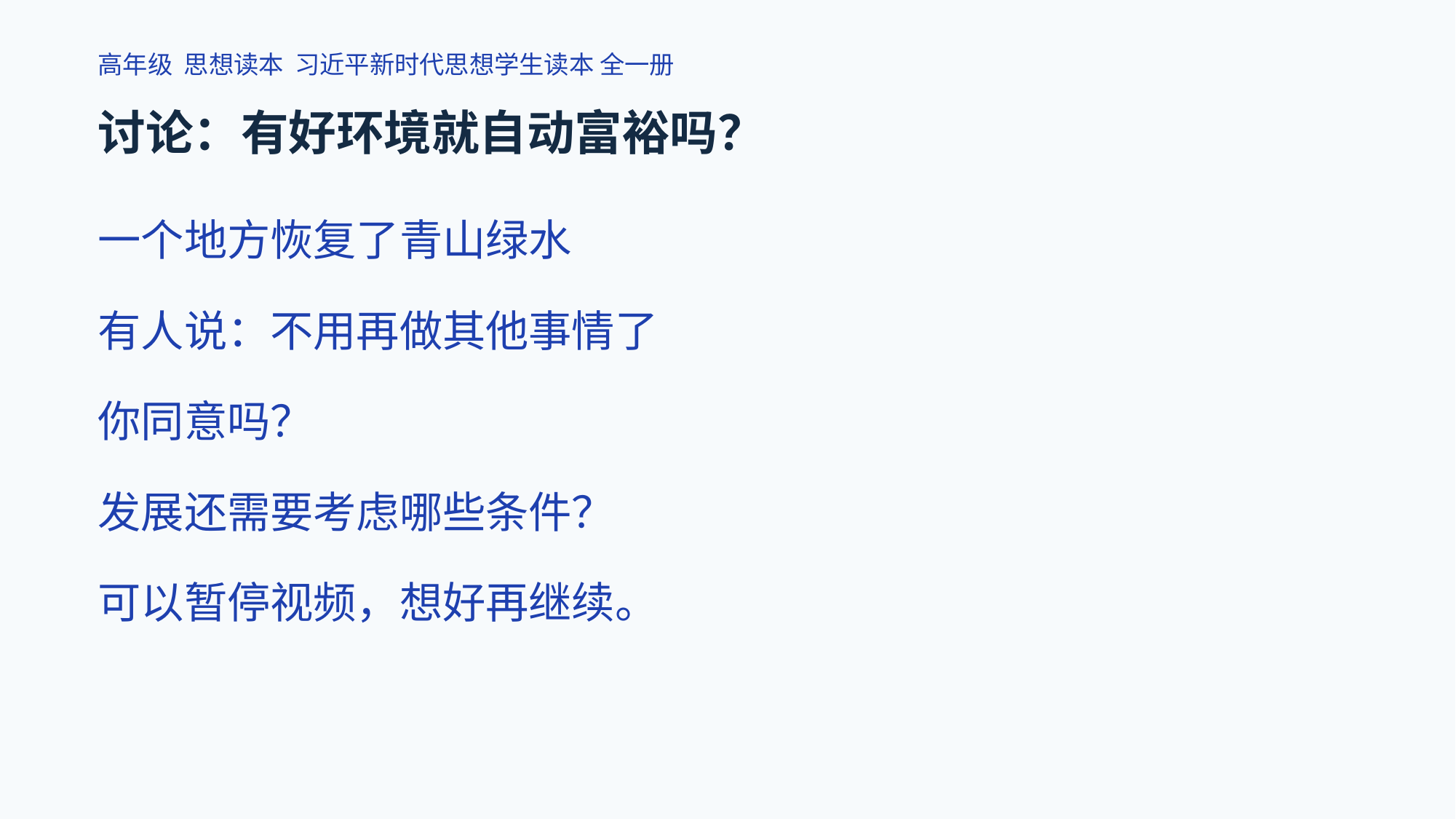

高年级  思想读本  习近平新时代思想学生读本 全一册
讨论：有好环境就自动富裕吗？
一个地方恢复了青山绿水
有人说：不用再做其他事情了
你同意吗？
发展还需要考虑哪些条件？
可以暂停视频，想好再继续。